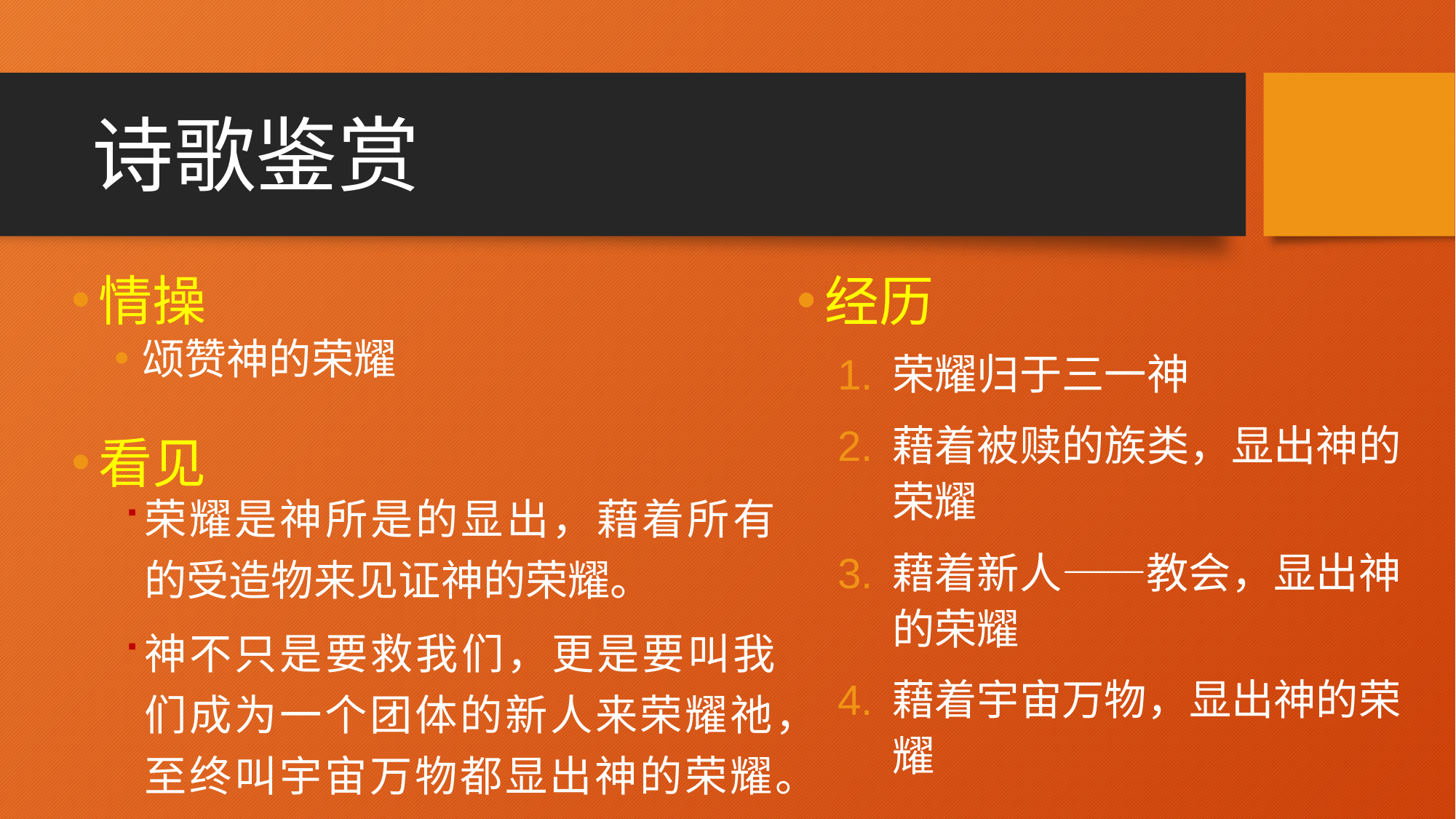

# 诗歌鉴赏
情操
经历
颂赞神的荣耀
荣耀归于三一神
藉着被赎的族类，显出神的荣耀
藉着新人——教会，显出神的荣耀
藉着宇宙万物，显出神的荣耀
看见
荣耀是神所是的显出，藉着所有的受造物来见证神的荣耀。
神不只是要救我们，更是要叫我们成为一个团体的新人来荣耀祂，至终叫宇宙万物都显出神的荣耀。